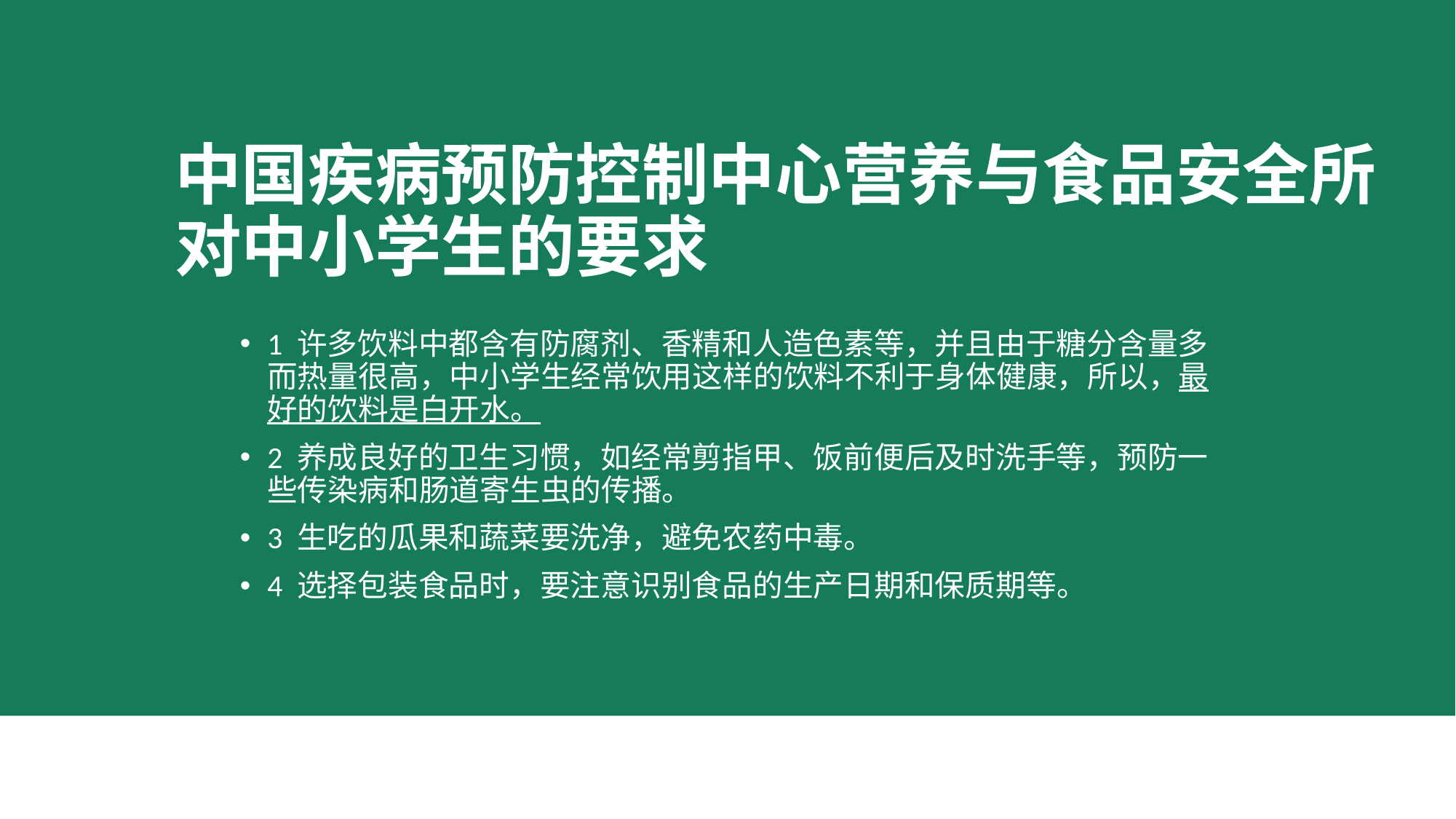

# 中国疾病预防控制中心营养与食品安全所对中小学生的要求
1 许多饮料中都含有防腐剂、香精和人造色素等，并且由于糖分含量多而热量很高，中小学生经常饮用这样的饮料不利于身体健康，所以，最好的饮料是白开水。
2 养成良好的卫生习惯，如经常剪指甲、饭前便后及时洗手等，预防一些传染病和肠道寄生虫的传播。
3 生吃的瓜果和蔬菜要洗净，避免农药中毒。
4 选择包装食品时，要注意识别食品的生产日期和保质期等。